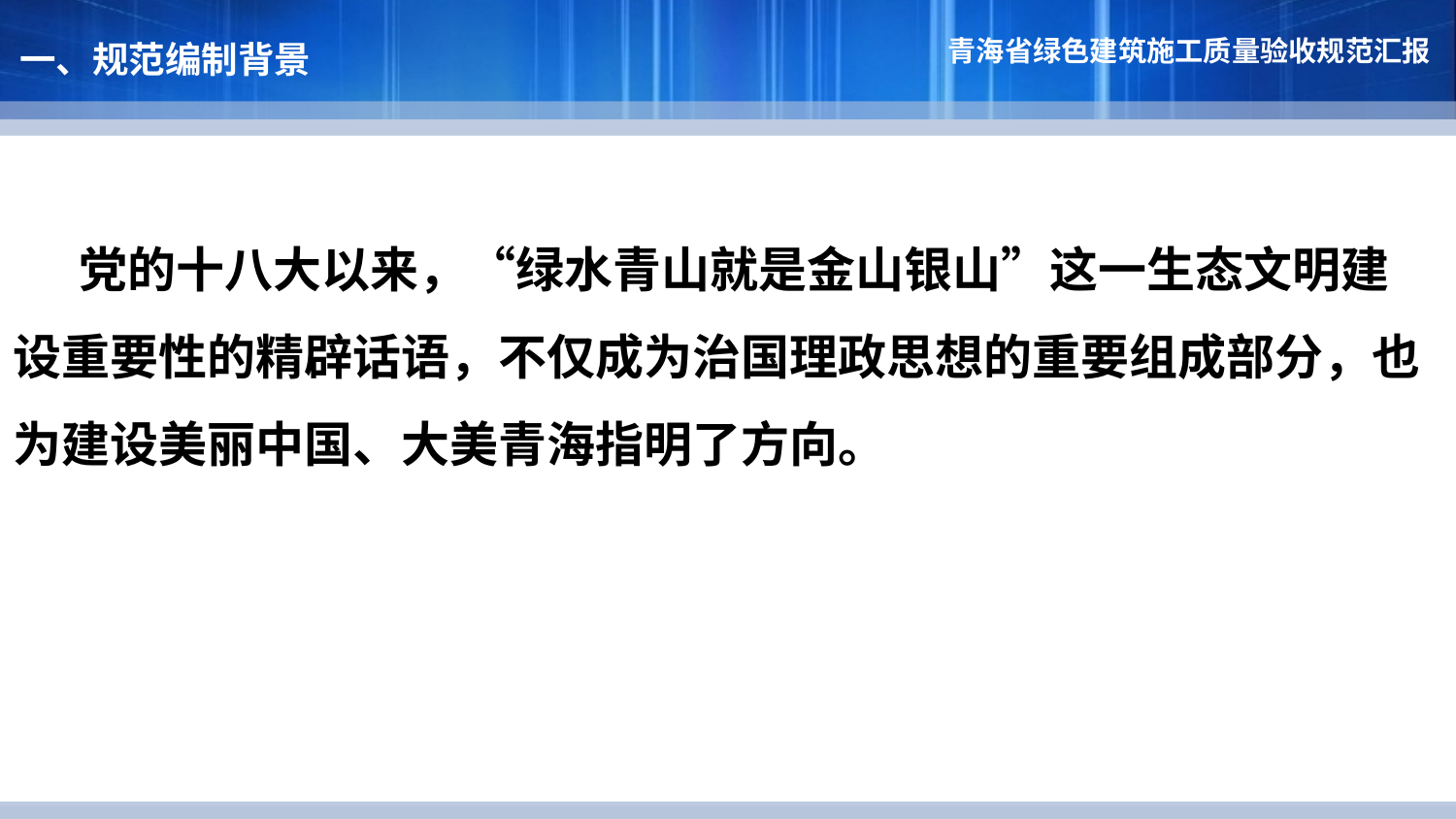

一、规范编制背景
     党的十八大以来，“绿水青山就是金山银山”这一生态文明建设重要性的精辟话语，不仅成为治国理政思想的重要组成部分，也为建设美丽中国、大美青海指明了方向。